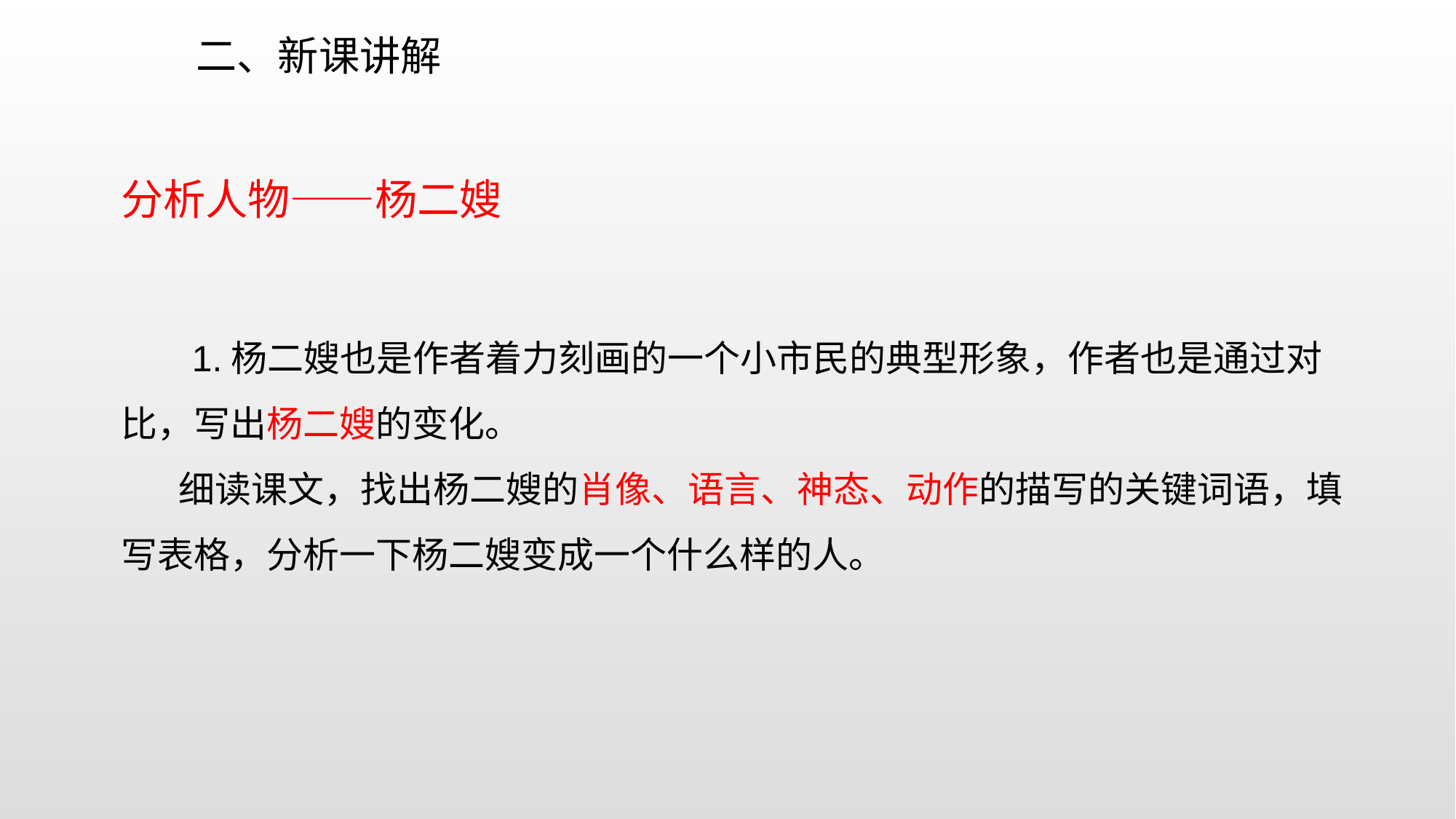

二、新课讲解

分析人物——杨二嫂
       1.杨二嫂也是作者着力刻画的一个小市民的典型形象，作者也是通过对比，写出杨二嫂的变化。
      细读课文，找出杨二嫂的肖像、语言、神态、动作的描写的关键词语，填写表格，分析一下杨二嫂变成一个什么样的人。